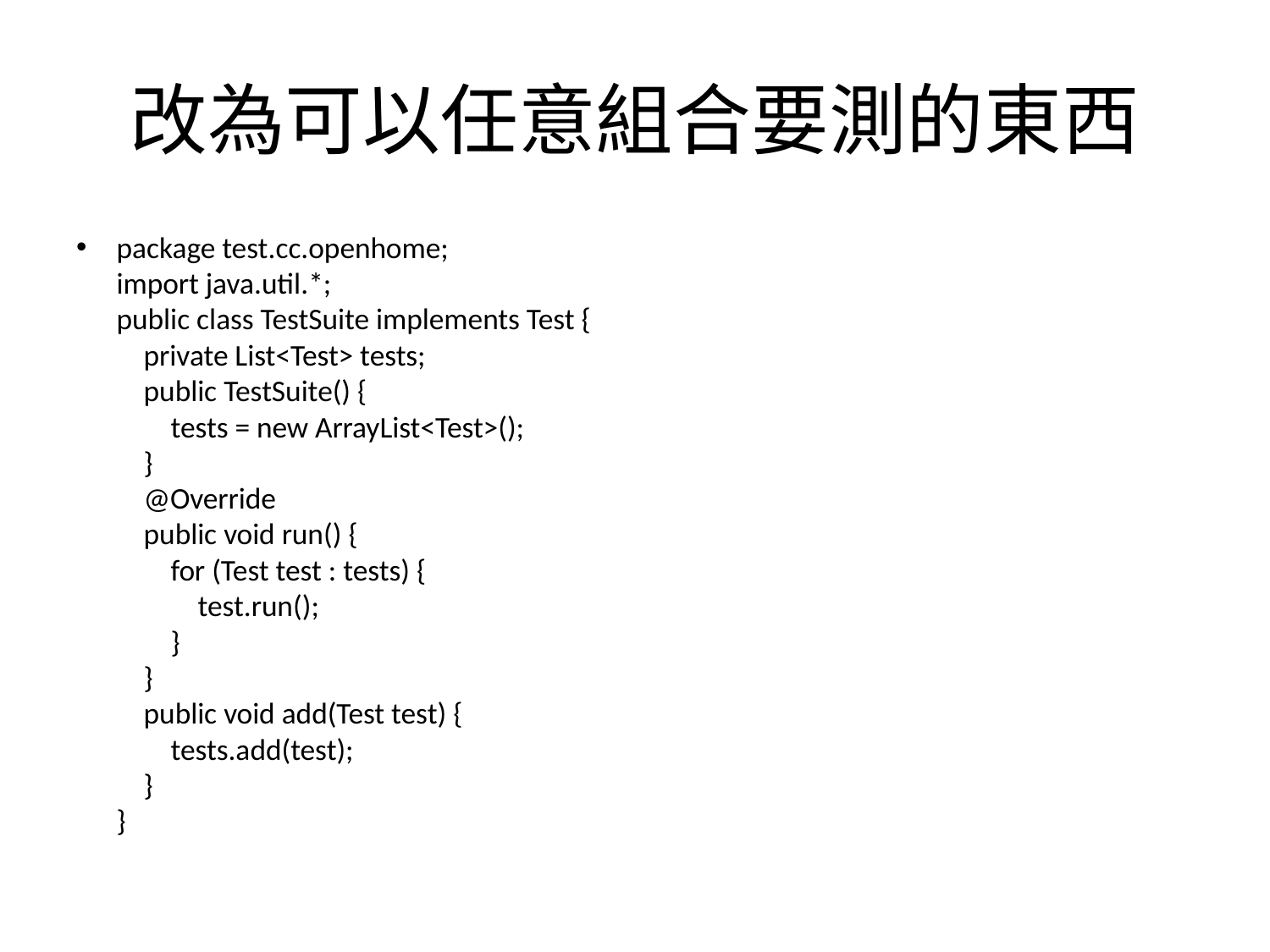

# 改為可以任意組合要測的東西
package test.cc.openhome;
import java.util.*;
public class TestSuite implements Test {
    private List<Test> tests;
    public TestSuite() {
        tests = new ArrayList<Test>();
    }
    @Override
    public void run() {
        for (Test test : tests) {
            test.run();
        }
    }
    public void add(Test test) {
        tests.add(test);
    }
}